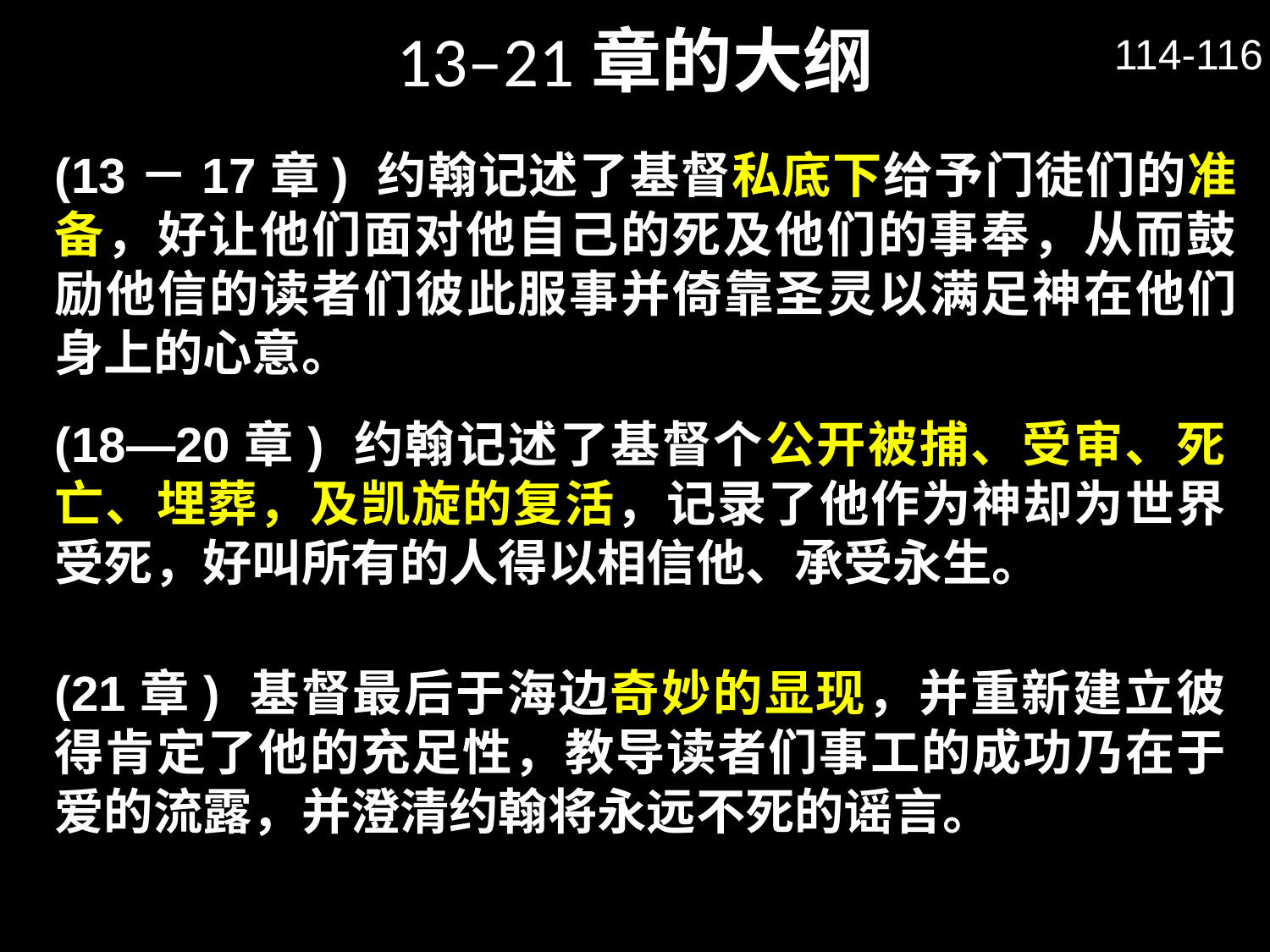

13–21章的大纲
114-116
(13－17章) 约翰记述了基督私底下给予门徒们的准备，好让他们面对他自己的死及他们的事奉，从而鼓励他信的读者们彼此服事并倚靠圣灵以满足神在他们身上的心意。
(18—20章) 约翰记述了基督个公开被捕、受审、死亡、埋葬，及凯旋的复活，记录了他作为神却为世界受死，好叫所有的人得以相信他、承受永生。
(21章) 基督最后于海边奇妙的显现，并重新建立彼得肯定了他的充足性，教导读者们事工的成功乃在于爱的流露，并澄清约翰将永远不死的谣言。